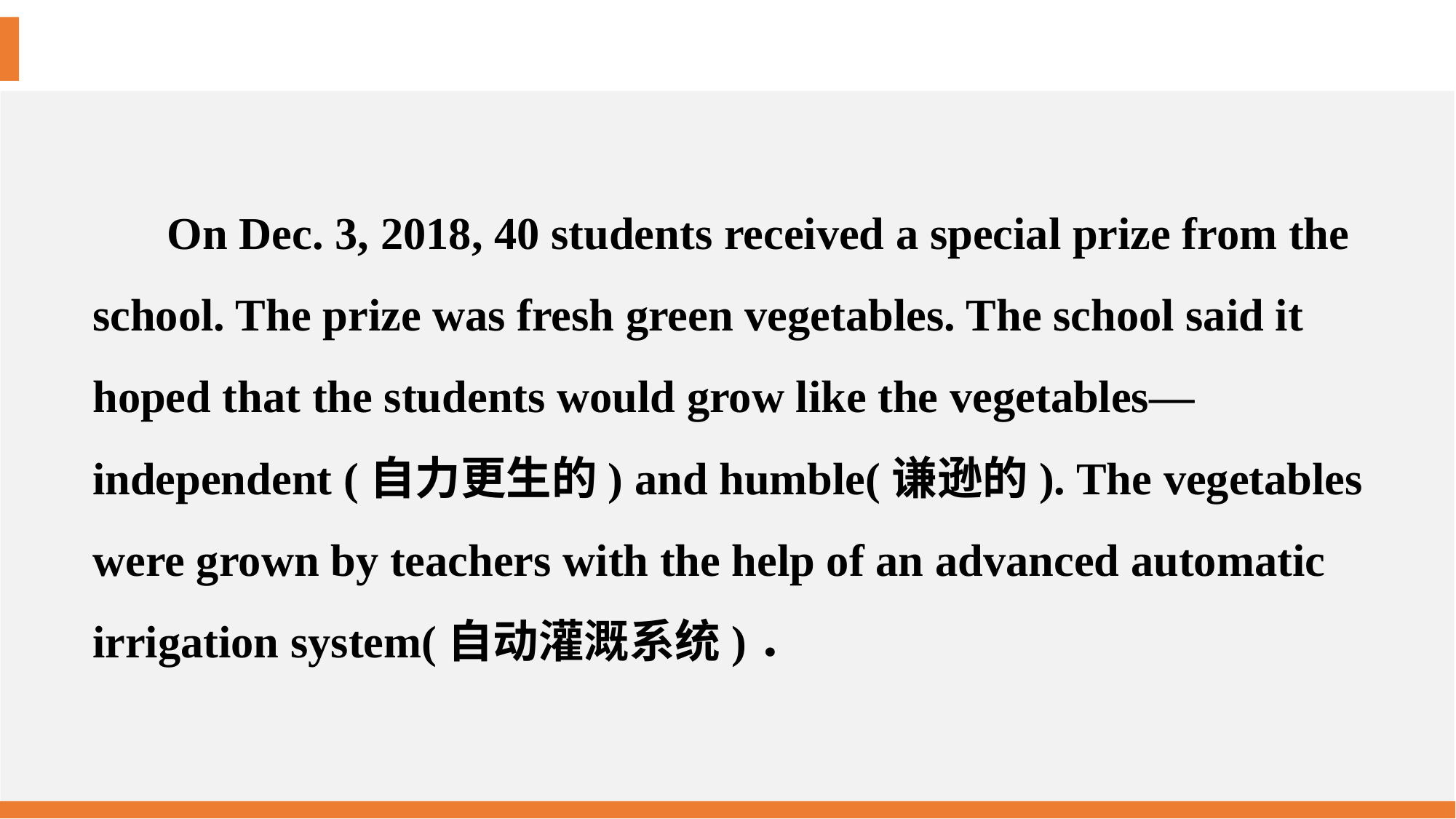

On Dec. 3, 2018, 40 students received a special prize from the school. The prize was fresh green vegetables. The school said it hoped that the students would grow like the vegetables—independent (自力更生的) and humble(谦逊的). The vegetables were grown by teachers with the help of an advanced automatic irrigation system(自动灌溉系统)．